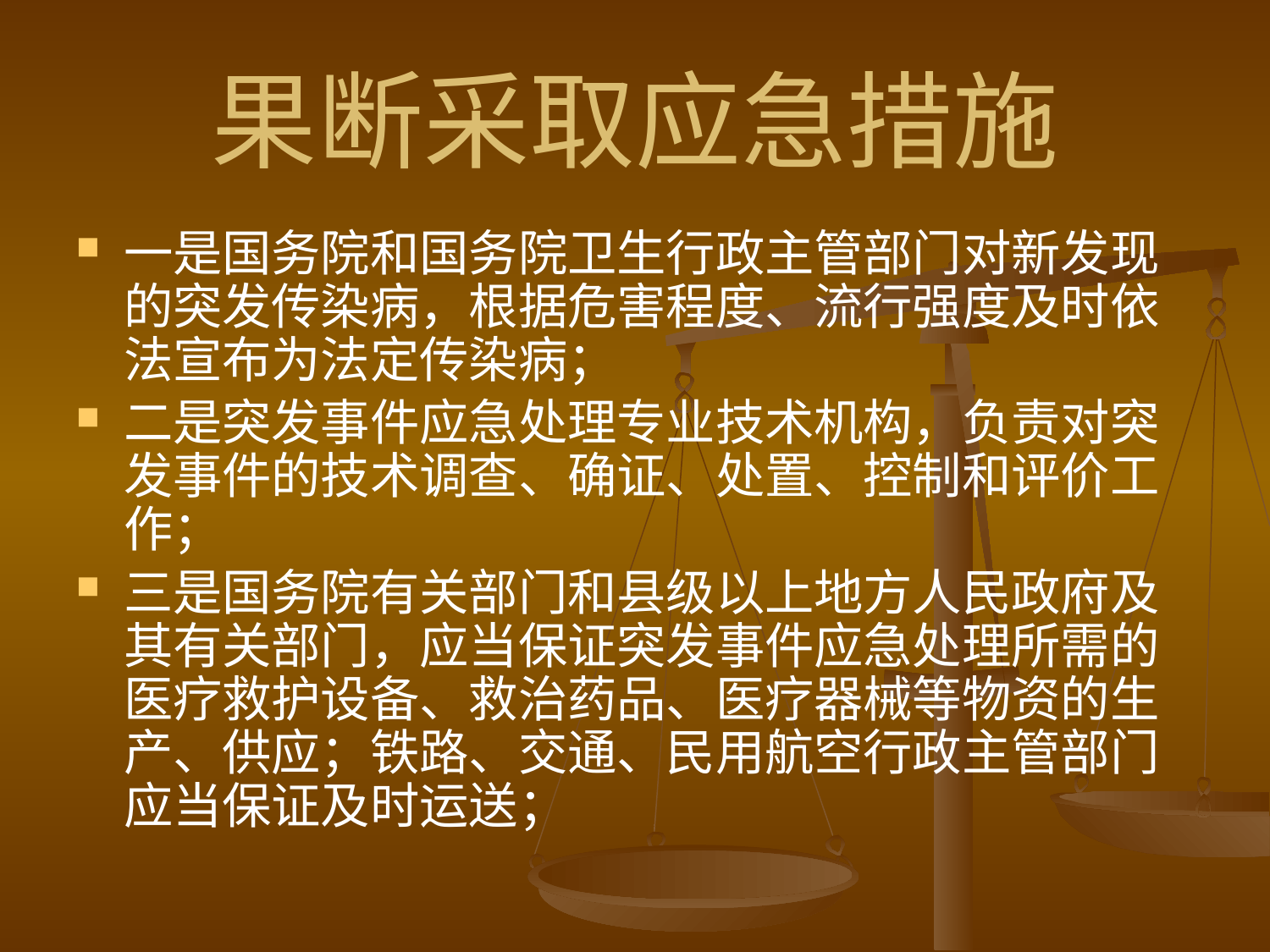

# 果断采取应急措施
一是国务院和国务院卫生行政主管部门对新发现的突发传染病，根据危害程度、流行强度及时依法宣布为法定传染病；
二是突发事件应急处理专业技术机构，负责对突发事件的技术调查、确证、处置、控制和评价工作；
三是国务院有关部门和县级以上地方人民政府及其有关部门，应当保证突发事件应急处理所需的医疗救护设备、救治药品、医疗器械等物资的生产、供应；铁路、交通、民用航空行政主管部门应当保证及时运送；